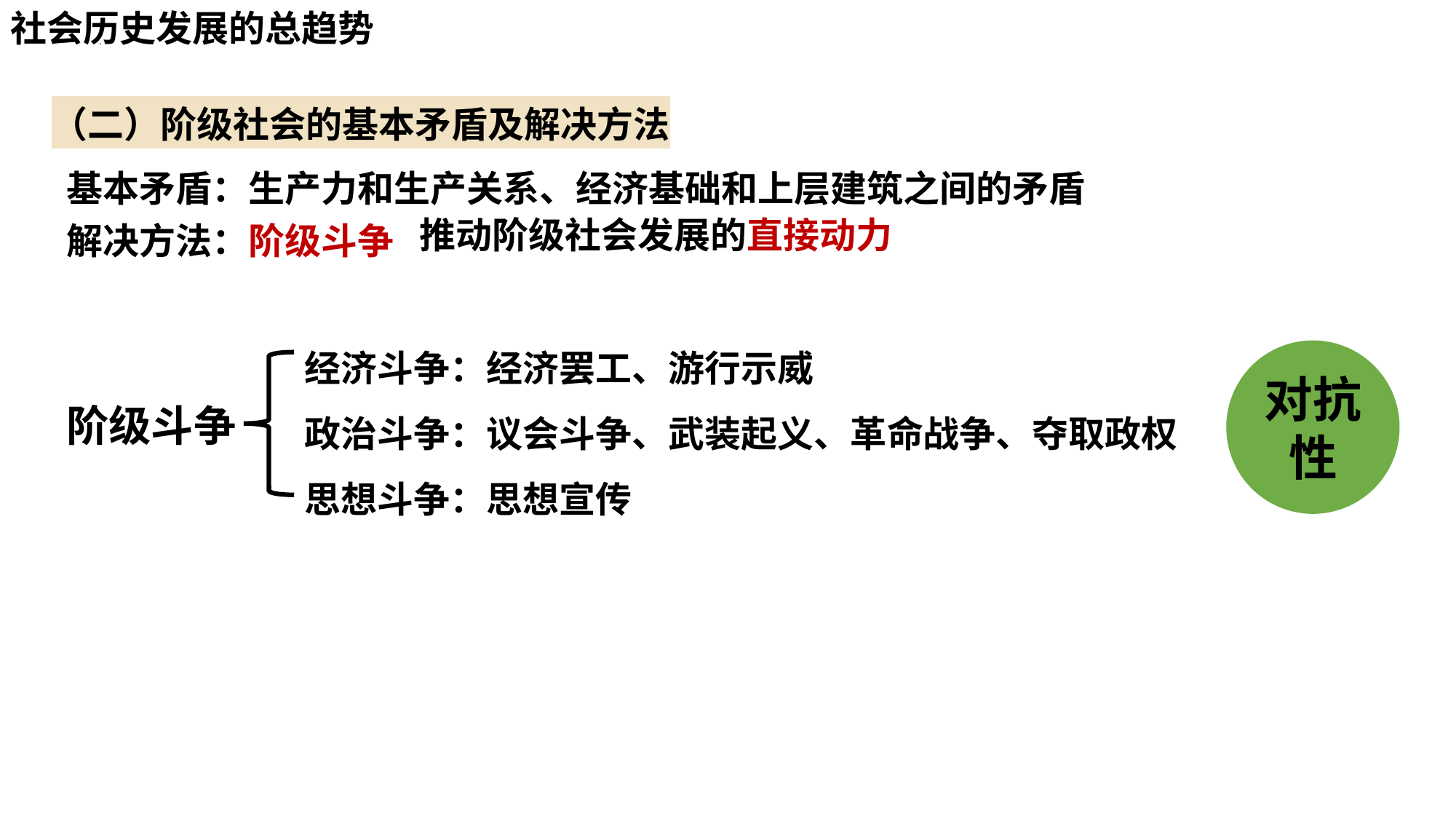

社会历史发展的总趋势
（二）阶级社会的基本矛盾及解决方法
基本矛盾：生产力和生产关系、经济基础和上层建筑之间的矛盾
解决方法：阶级斗争
推动阶级社会发展的直接动力
经济斗争：经济罢工、游行示威
政治斗争：议会斗争、武装起义、革命战争、夺取政权
思想斗争：思想宣传
对抗性

阶级斗争